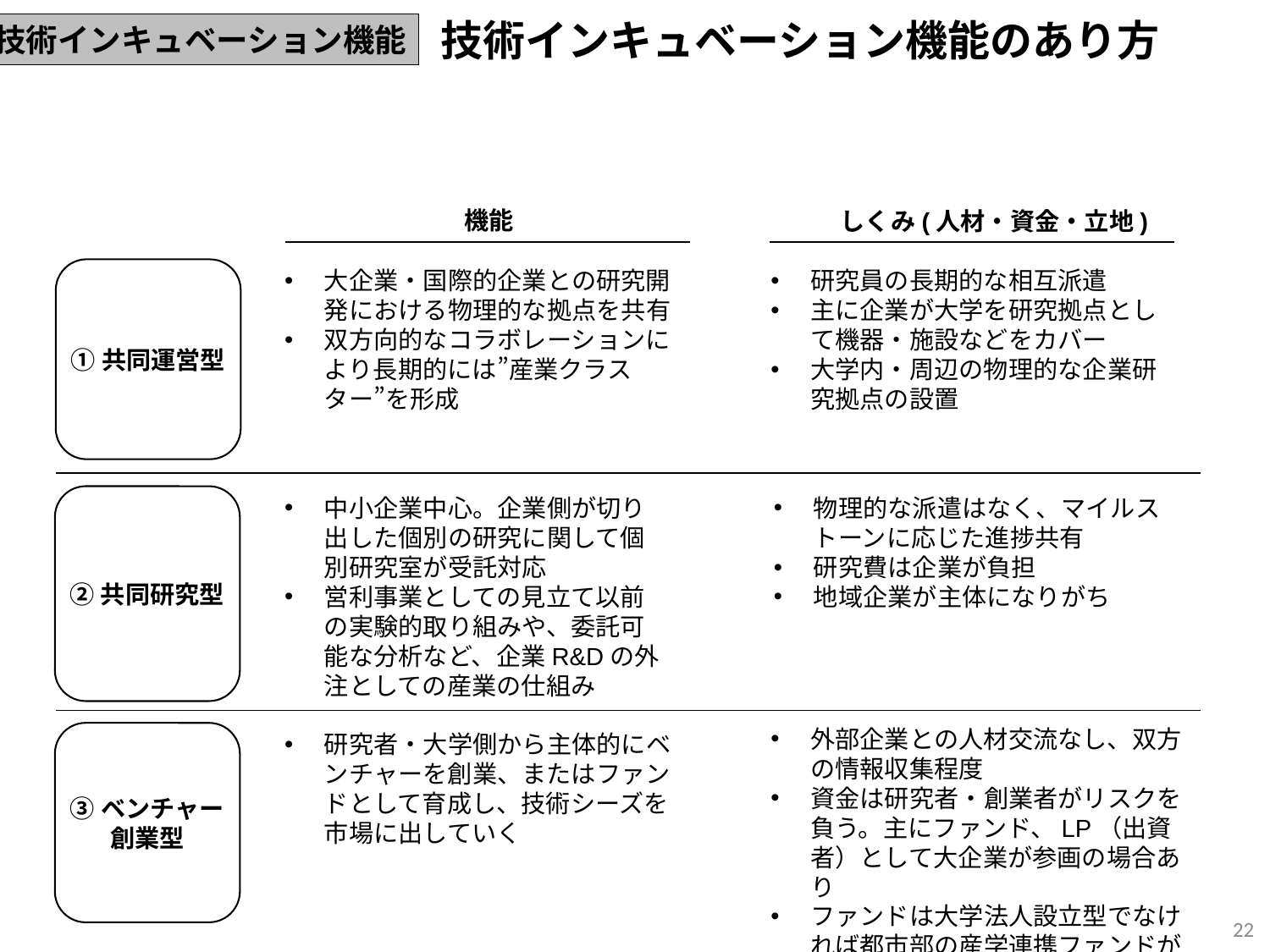

技術インキュベーション機能のあり方
技術インキュベーション機能
機能
しくみ(人材・資金・立地)
①共同運営型
大企業・国際的企業との研究開発における物理的な拠点を共有
双方向的なコラボレーションにより長期的には”産業クラスター”を形成
研究員の長期的な相互派遣
主に企業が大学を研究拠点として機器・施設などをカバー
大学内・周辺の物理的な企業研究拠点の設置

②共同研究型
中小企業中心。企業側が切り出した個別の研究に関して個別研究室が受託対応
営利事業としての見立て以前の実験的取り組みや、委託可能な分析など、企業R&Dの外注としての産業の仕組み
物理的な派遣はなく、マイルストーンに応じた進捗共有
研究費は企業が負担
地域企業が主体になりがち

外部企業との人材交流なし、双方の情報収集程度
資金は研究者・創業者がリスクを負う。主にファンド、LP（出資者）として大企業が参画の場合あり
ファンドは大学法人設立型でなければ都市部の産学連携ファンドが担う
③ベンチャー
創業型
研究者・大学側から主体的にベンチャーを創業、またはファンドとして育成し、技術シーズを市場に出していく
22